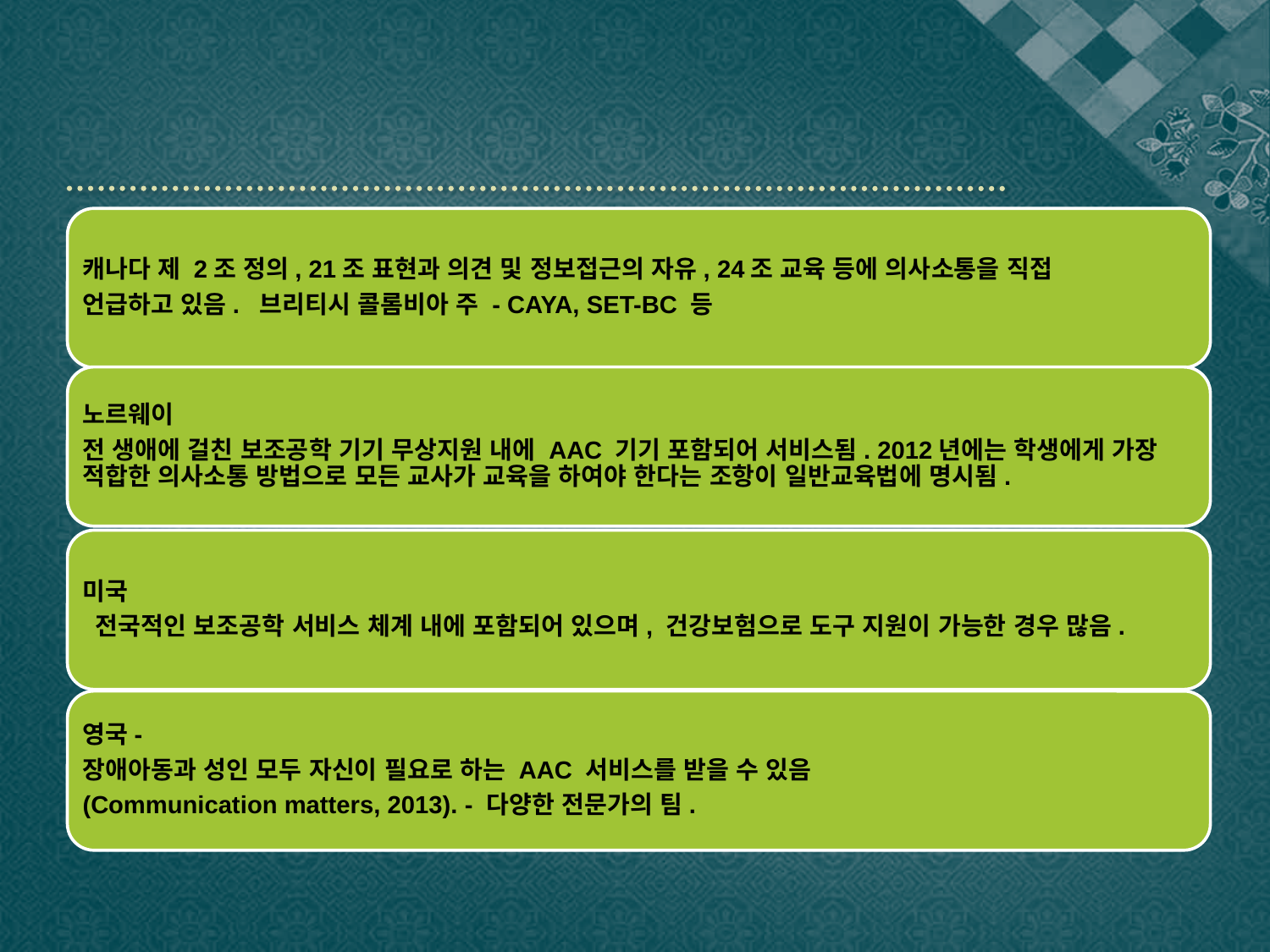

해외  사례
캐나다 제 2조 정의, 21조 표현과 의견 및 정보접근의 자유, 24조 교육 등에 의사소통을 직접
언급하고 있음.  브리티시 콜롬비아 주 - CAYA, SET-BC 등
노르웨이
전 생애에 걸친 보조공학 기기 무상지원 내에 AAC 기기 포함되어 서비스됨. 2012년에는 학생에게 가장 적합한 의사소통 방법으로 모든 교사가 교육을 하여야 한다는 조항이 일반교육법에 명시됨.
미국
 전국적인 보조공학 서비스 체계 내에 포함되어 있으며, 건강보험으로 도구 지원이 가능한 경우 많음.
영국-
장애아동과 성인 모두 자신이 필요로 하는 AAC 서비스를 받을 수 있음
(Communication matters, 2013). - 다양한 전문가의 팀.